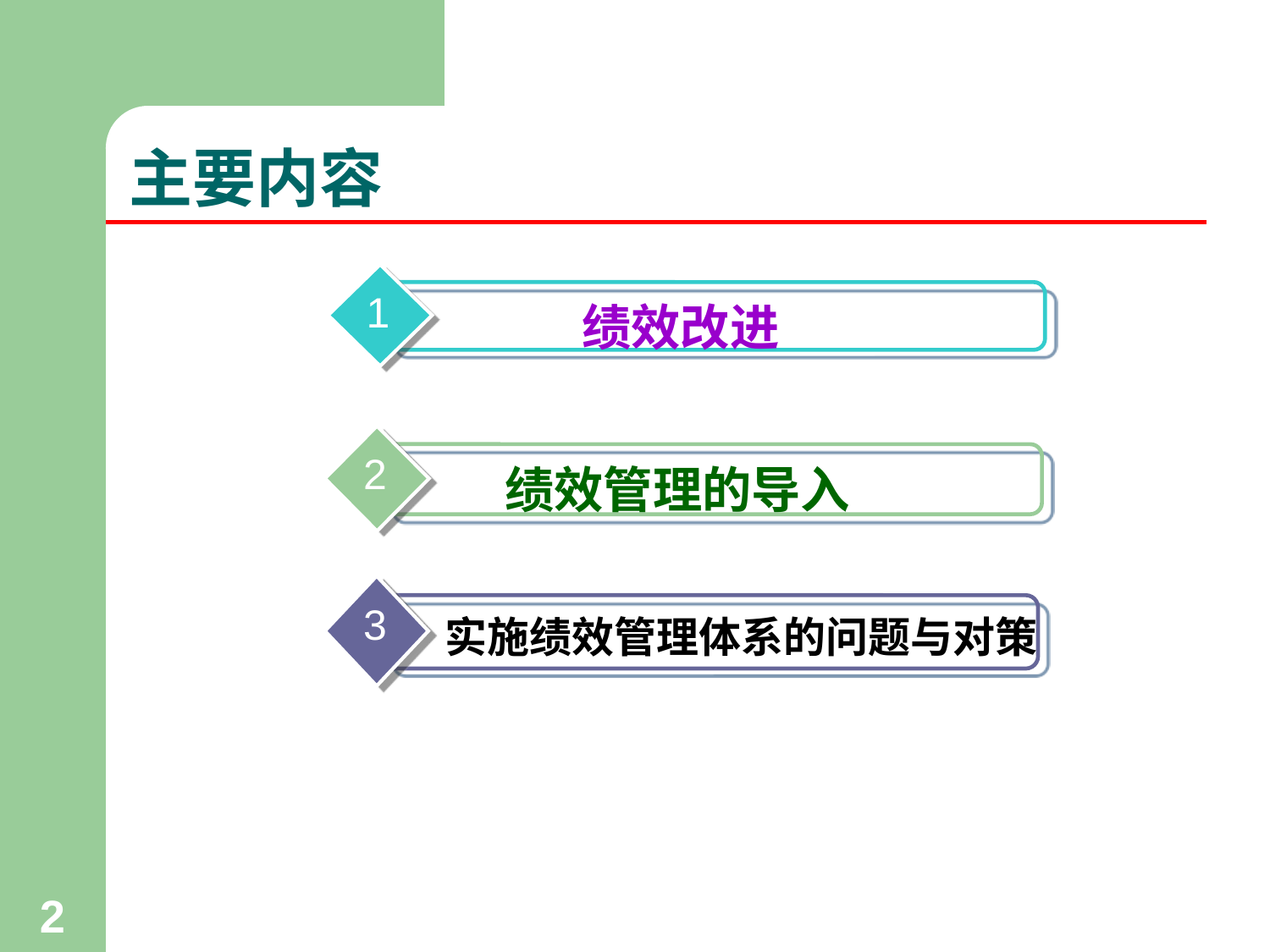

主要内容

1

绩效改进

2

绩效管理的导入

3

实施绩效管理体系的问题与对策
# 2